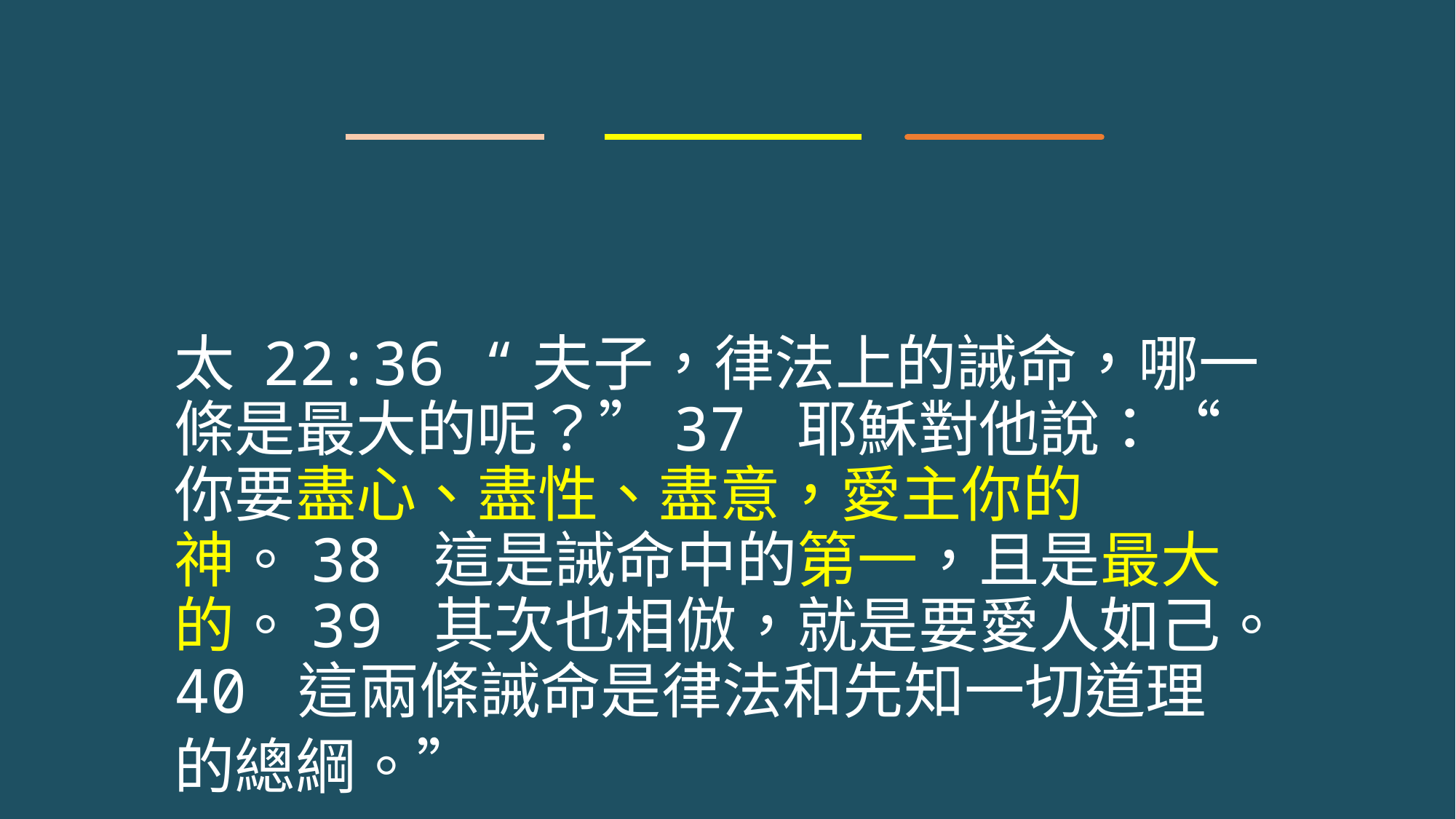

太 22:36 “夫子，律法上的誡命，哪一條是最大的呢？”37 耶穌對他說：“你要盡心、盡性、盡意，愛主你的神。38 這是誡命中的第一，且是最大的。39 其次也相倣，就是要愛人如己。40 這兩條誡命是律法和先知一切道理的總綱。”